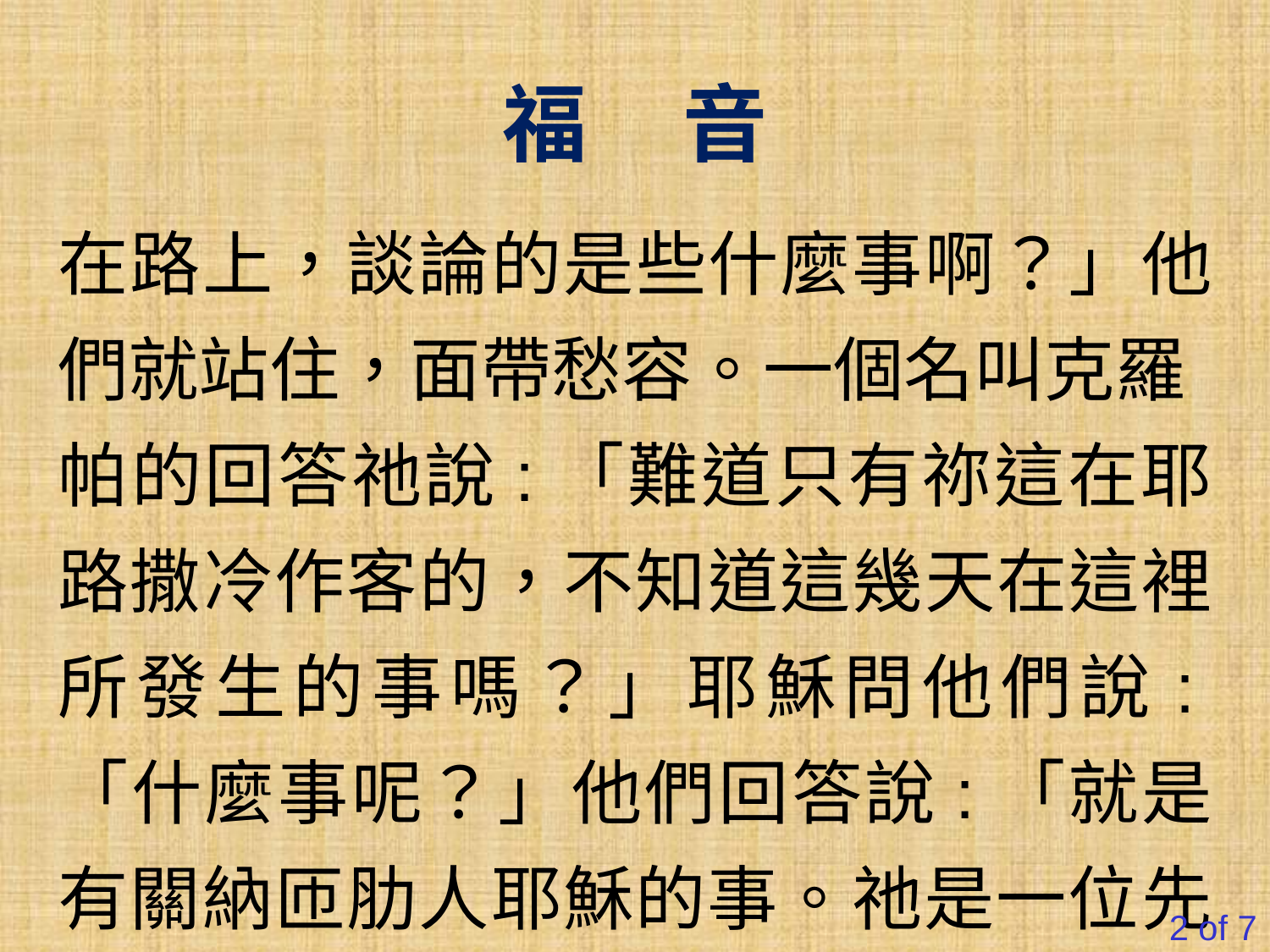

福     音

在路上，談論的是些什麼事啊？」他們就站住，面帶愁容。一個名叫克羅
帕的回答祂說:「難道只有祢這在耶路撒冷作客的，不知道這幾天在這裡所發生的事嗎？」耶穌問他們說:「什麼事呢？」他們回答說:「就是有關納匝肋人耶穌的事。祂是一位先知，在
2 of 7